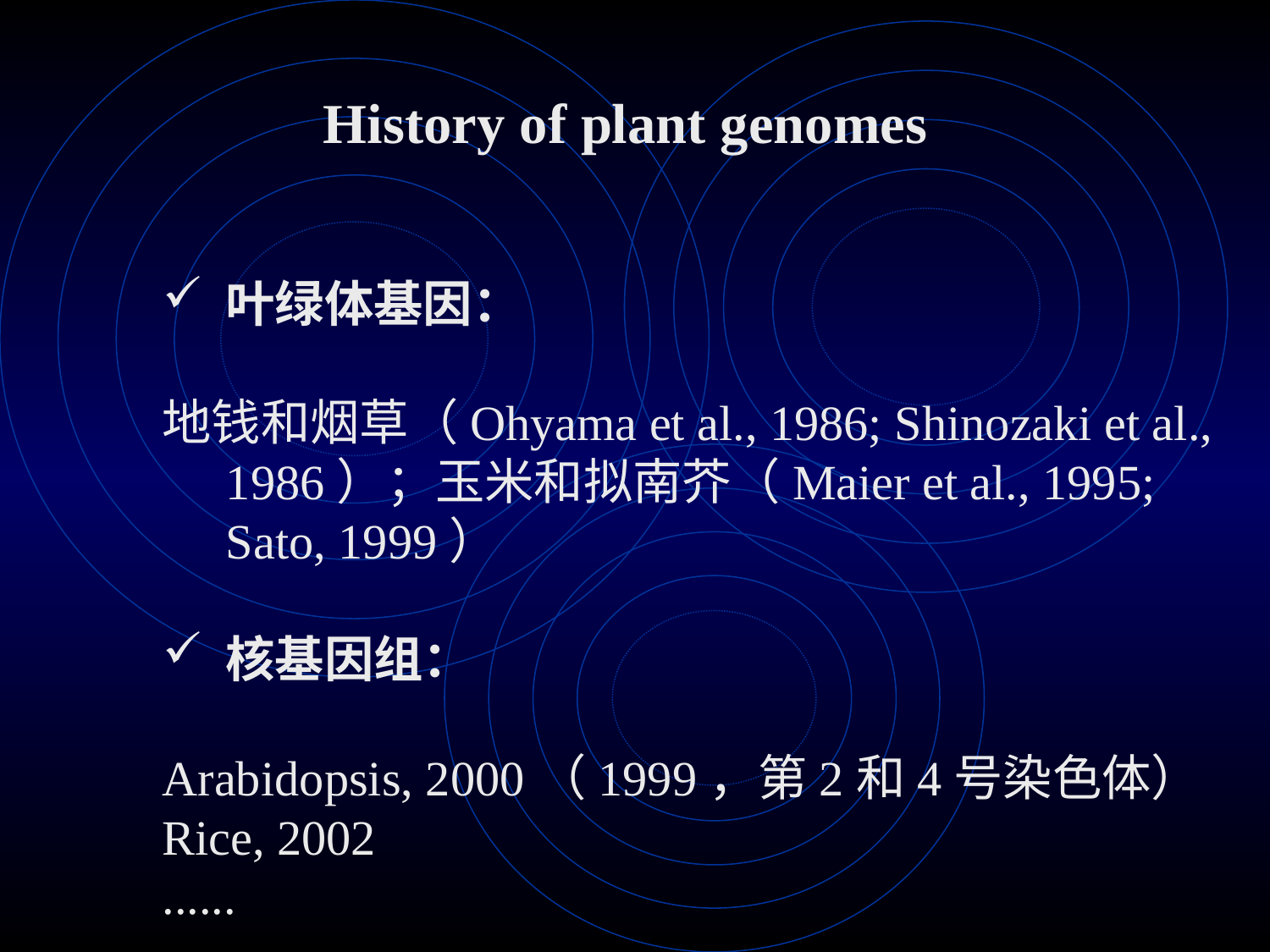

History of plant genomes
叶绿体基因：

地钱和烟草（Ohyama et al., 1986; Shinozaki et al., 1986）；玉米和拟南芥（Maier et al., 1995; Sato, 1999）

核基因组：

Arabidopsis, 2000（1999，第2和4号染色体）
Rice, 2002
......